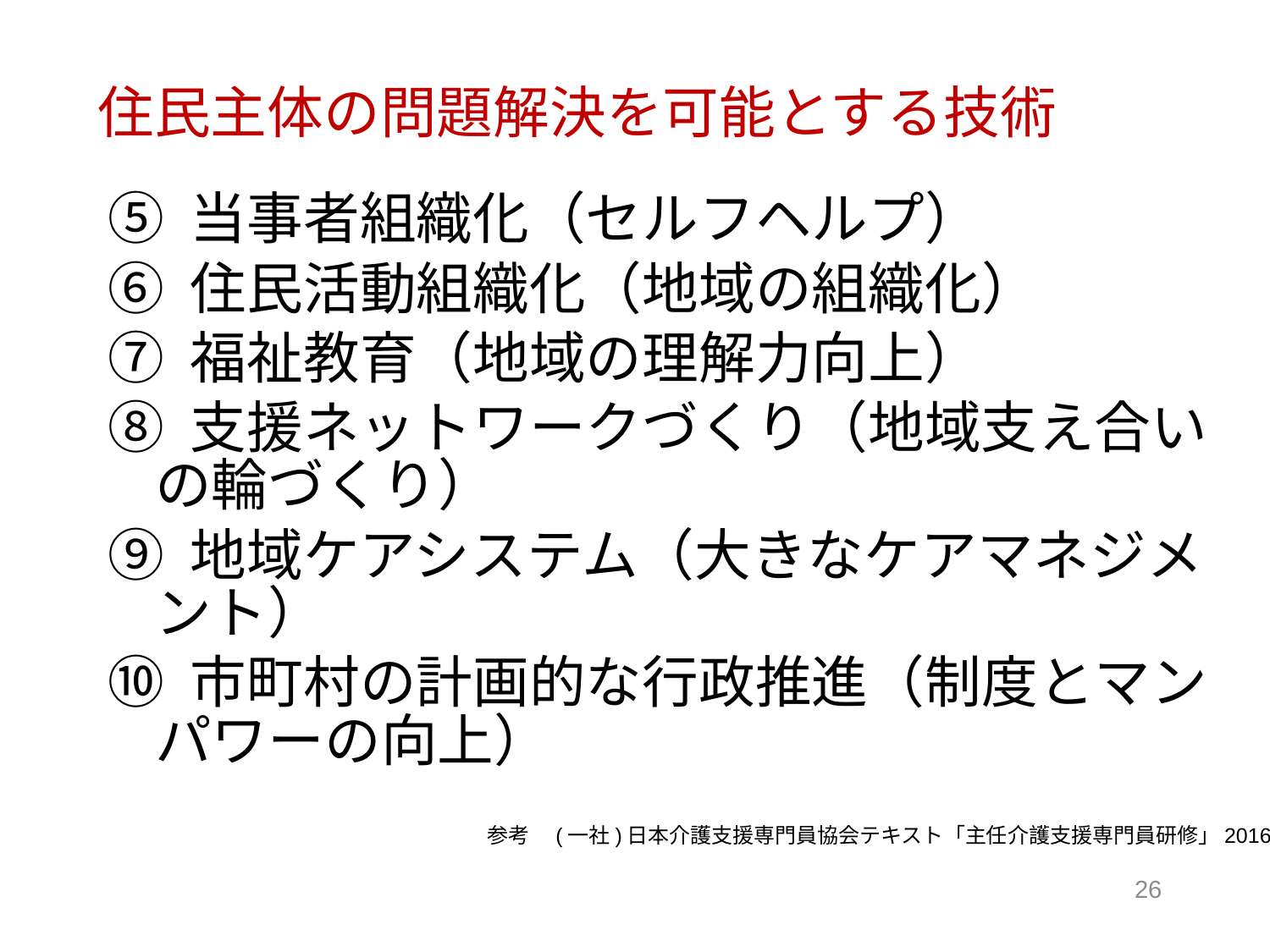

# 住民主体の問題解決を可能とする技術
⑤ 当事者組織化（セルフヘルプ）
⑥ 住民活動組織化（地域の組織化）
⑦ 福祉教育（地域の理解力向上）
⑧ 支援ネットワークづくり（地域支え合いの輪づくり）
⑨ 地域ケアシステム（大きなケアマネジメント）
⑩ 市町村の計画的な行政推進（制度とマンパワーの向上）
参考　(一社)日本介護支援専門員協会テキスト「主任介護支援専門員研修」2016
26